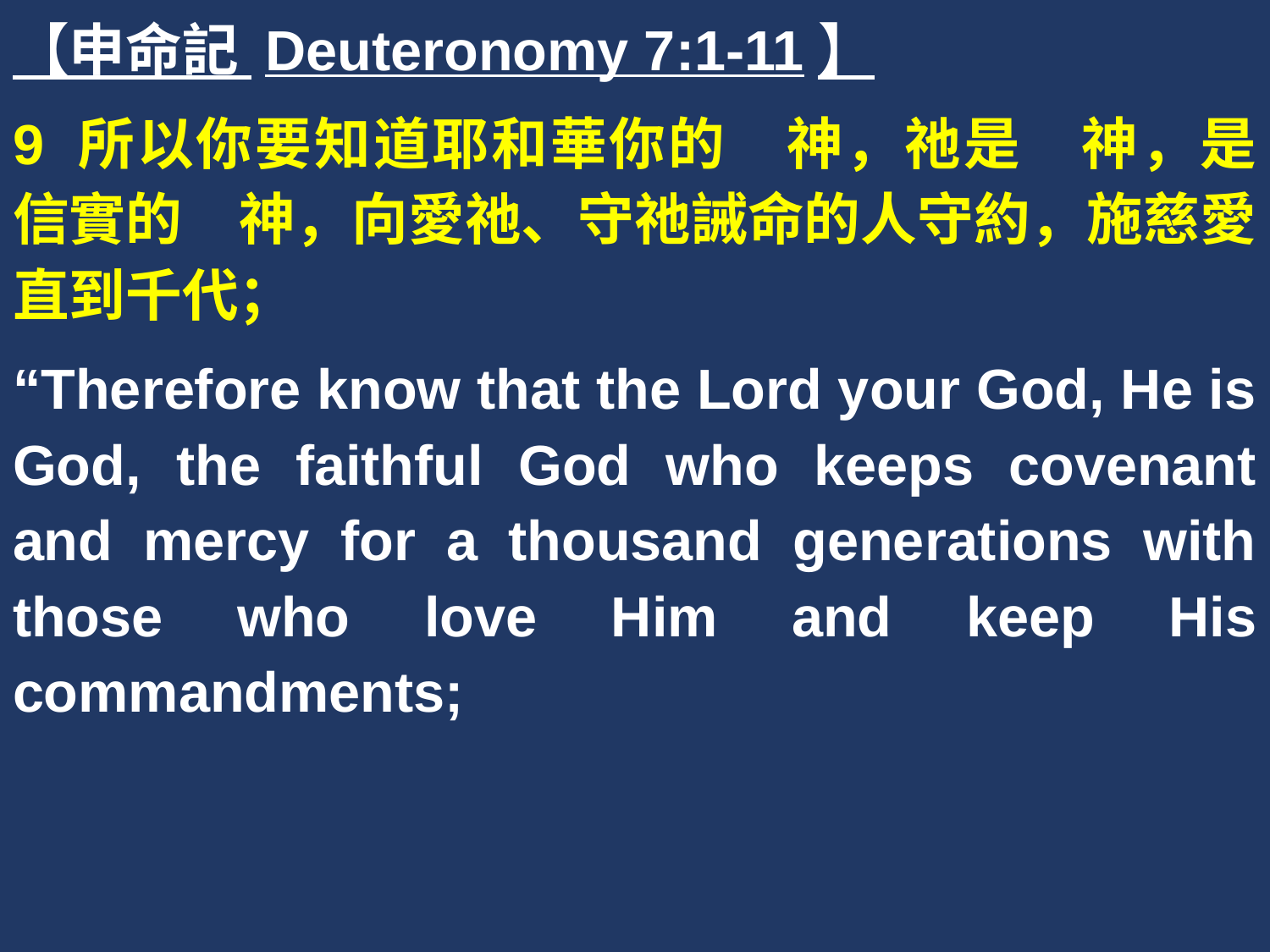

【申命記 Deuteronomy 7:1-11】
9 所以你要知道耶和華你的　神，祂是　神，是信實的　神，向愛祂、守祂誡命的人守約，施慈愛直到千代；
“Therefore know that the Lord your God, He is God, the faithful God who keeps covenant and mercy for a thousand generations with those who love Him and keep His commandments;